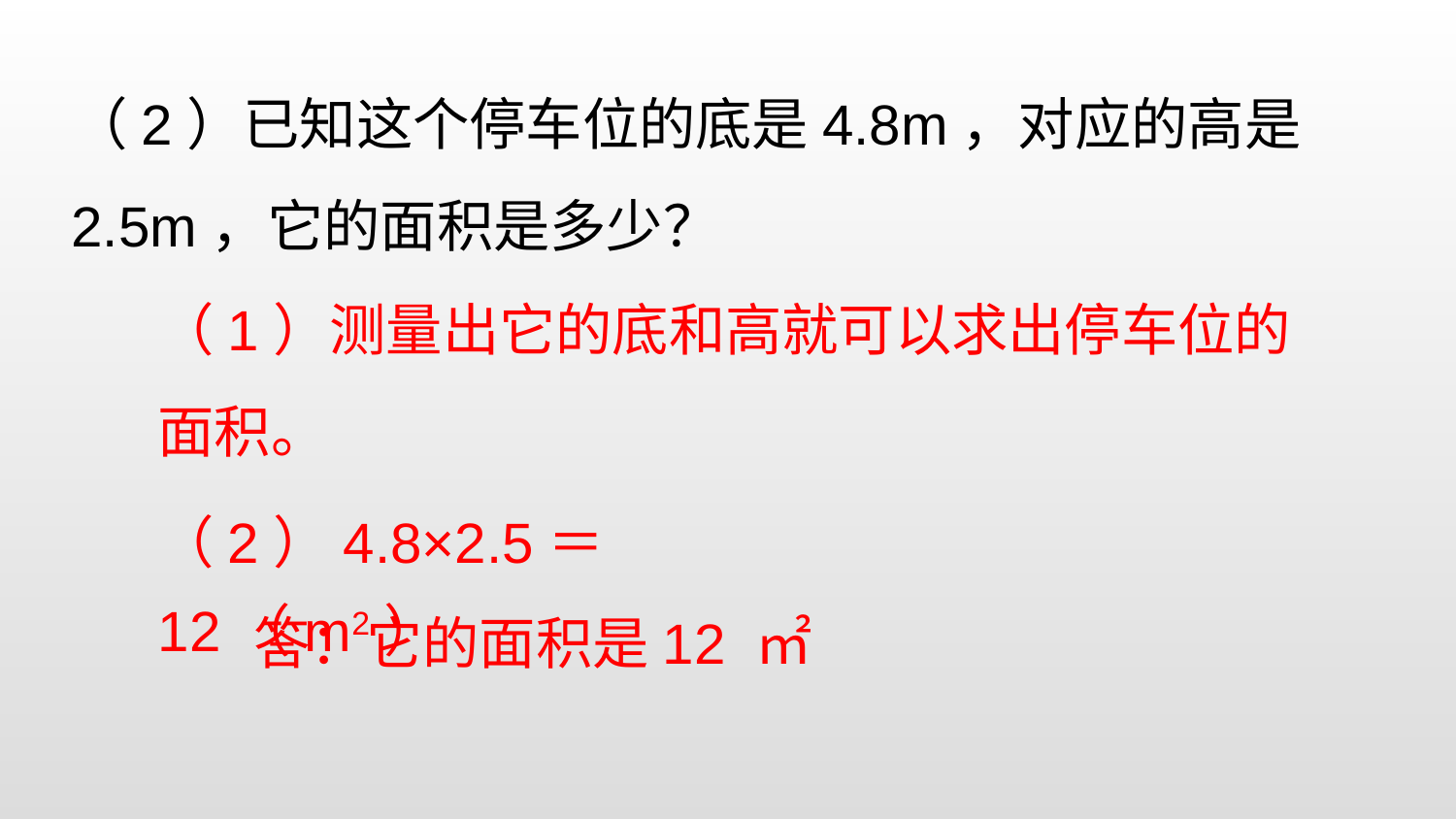

（2）已知这个停车位的底是4.8m，对应的高是2.5m，它的面积是多少？
（1）测量出它的底和高就可以求出停车位的面积。
（2）4.8×2.5＝12（m2）
答：它的面积是12 ㎡